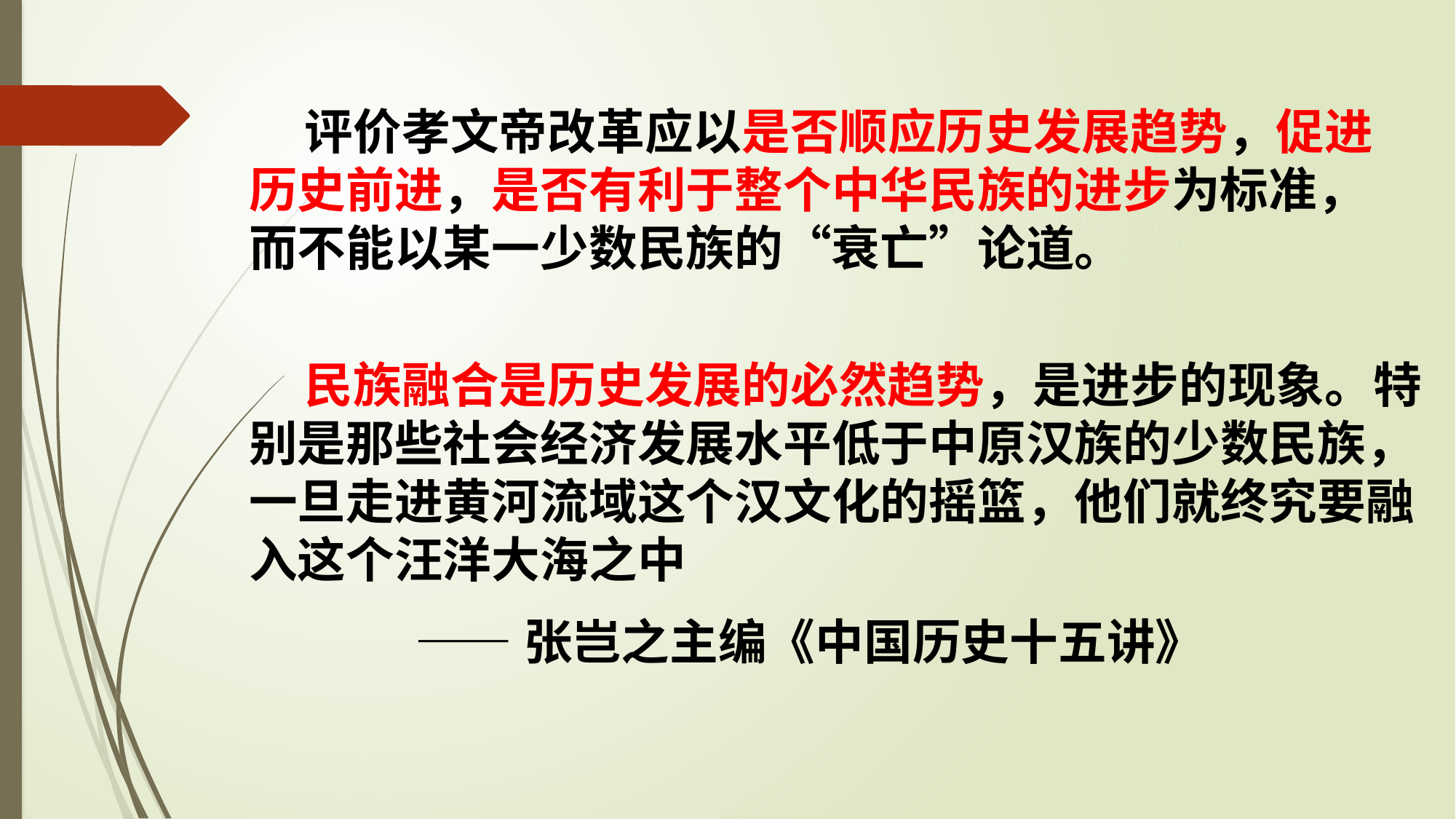

评价孝文帝改革应以是否顺应历史发展趋势，促进历史前进，是否有利于整个中华民族的进步为标准，而不能以某一少数民族的“衰亡”论道。

    民族融合是历史发展的必然趋势，是进步的现象。特别是那些社会经济发展水平低于中原汉族的少数民族，一旦走进黄河流域这个汉文化的摇篮，他们就终究要融入这个汪洋大海之中
               ——张岂之主编《中国历史十五讲》